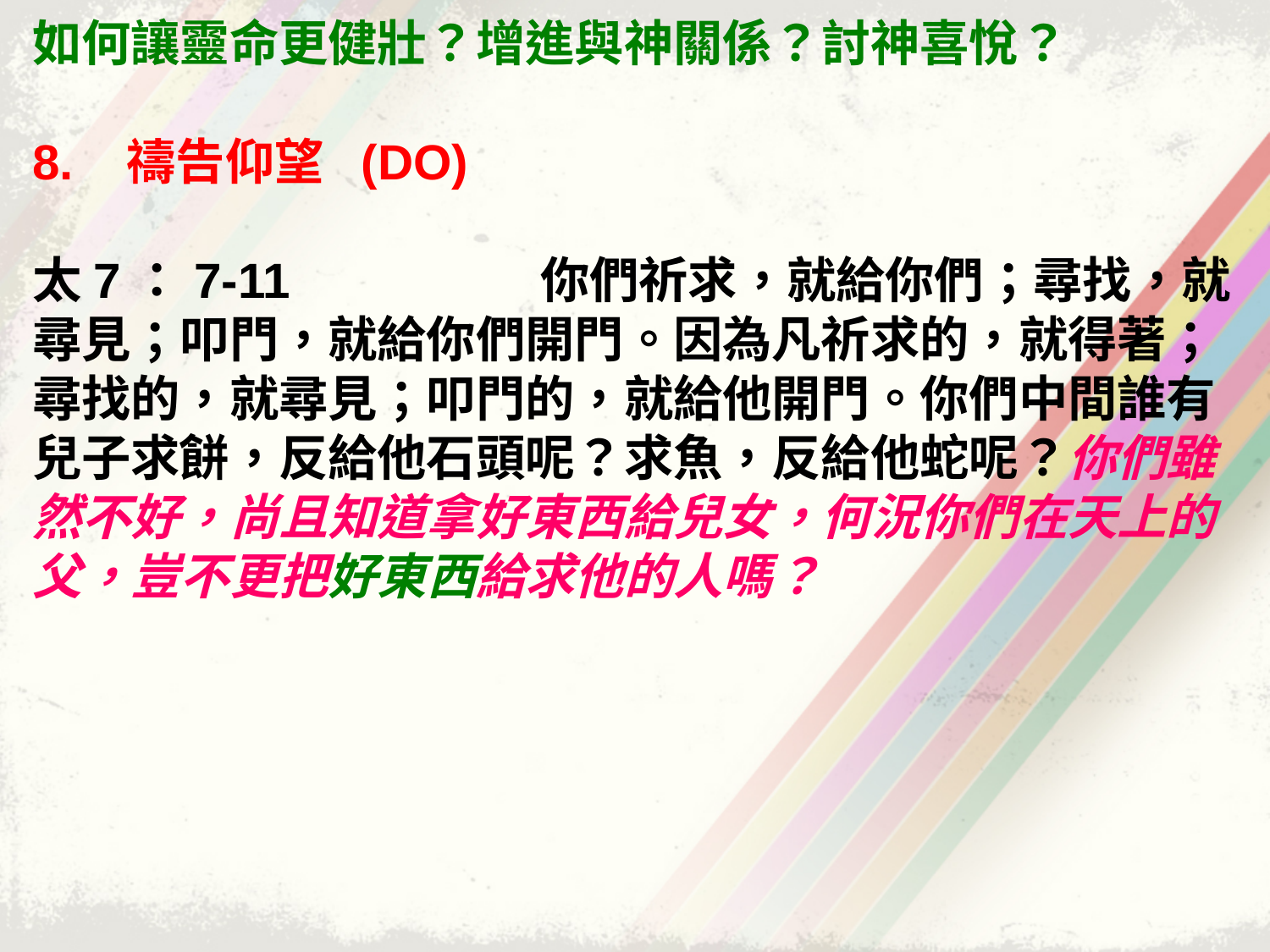

如何讓靈命更健壯？增進與神關係？討神喜悅？

8.   禱告仰望   (DO)

太7：7-11		你們祈求，就給你們；尋找，就尋見；叩門，就給你們開門。因為凡祈求的，就得著；尋找的，就尋見；叩門的，就給他開門。你們中間誰有兒子求餅，反給他石頭呢？求魚，反給他蛇呢？你們雖然不好，尚且知道拿好東西給兒女，何況你們在天上的父，豈不更把好東西給求他的人嗎？